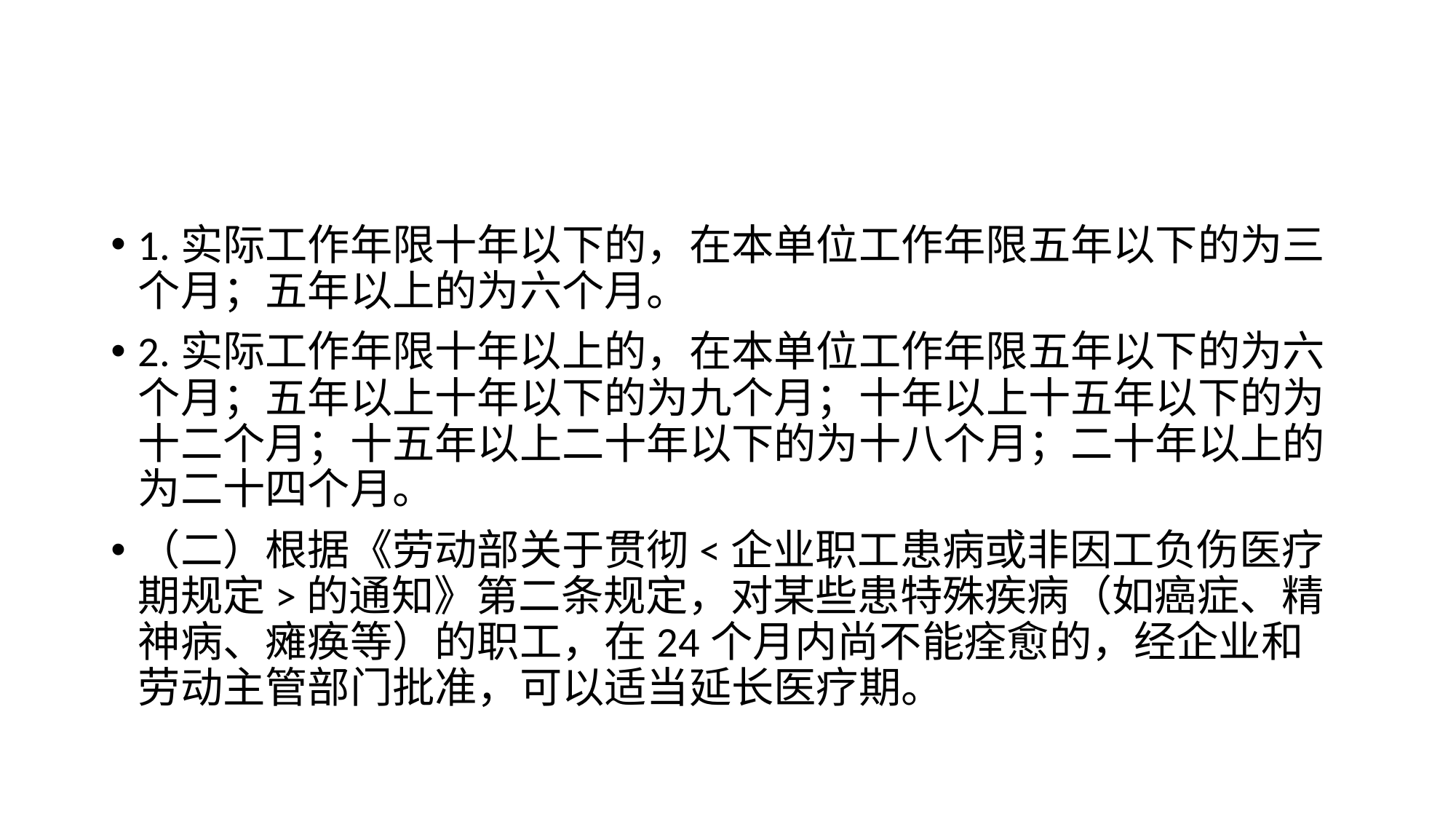

1.实际工作年限十年以下的，在本单位工作年限五年以下的为三个月；五年以上的为六个月。
2.实际工作年限十年以上的，在本单位工作年限五年以下的为六个月；五年以上十年以下的为九个月；十年以上十五年以下的为十二个月；十五年以上二十年以下的为十八个月；二十年以上的为二十四个月。
（二）根据《劳动部关于贯彻<企业职工患病或非因工负伤医疗期规定>的通知》第二条规定，对某些患特殊疾病（如癌症、精神病、瘫痪等）的职工，在24个月内尚不能痊愈的，经企业和劳动主管部门批准，可以适当延长医疗期。